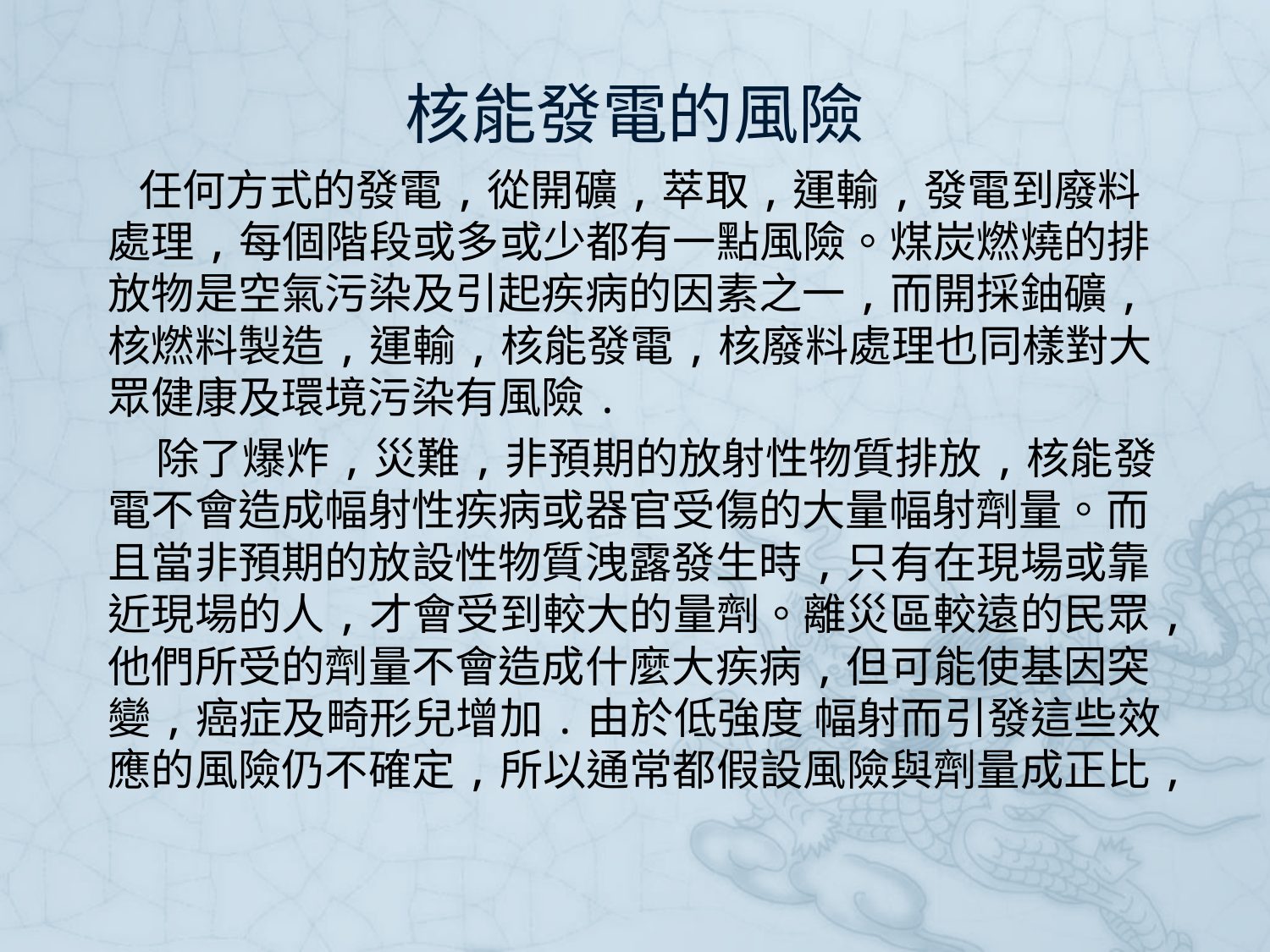

# 核能發電的風險
    任何方式的發電,從開礦,萃取,運輸,發電到廢料處理,每個階段或多或少都有一點風險。煤炭燃燒的排放物是空氣污染及引起疾病的因素之一,而開採鈾礦,核燃料製造,運輸,核能發電,核廢料處理也同樣對大眾健康及環境污染有風險.
    除了爆炸,災難,非預期的放射性物質排放,核能發電不會造成幅射性疾病或器官受傷的大量幅射劑量。而且當非預期的放設性物質洩露發生時,只有在現場或靠近現場的人,才會受到較大的量劑。離災區較遠的民眾,他們所受的劑量不會造成什麼大疾病,但可能使基因突變,癌症及畸形兒增加.由於低強度 幅射而引發這些效應的風險仍不確定,所以通常都假設風險與劑量成正比,